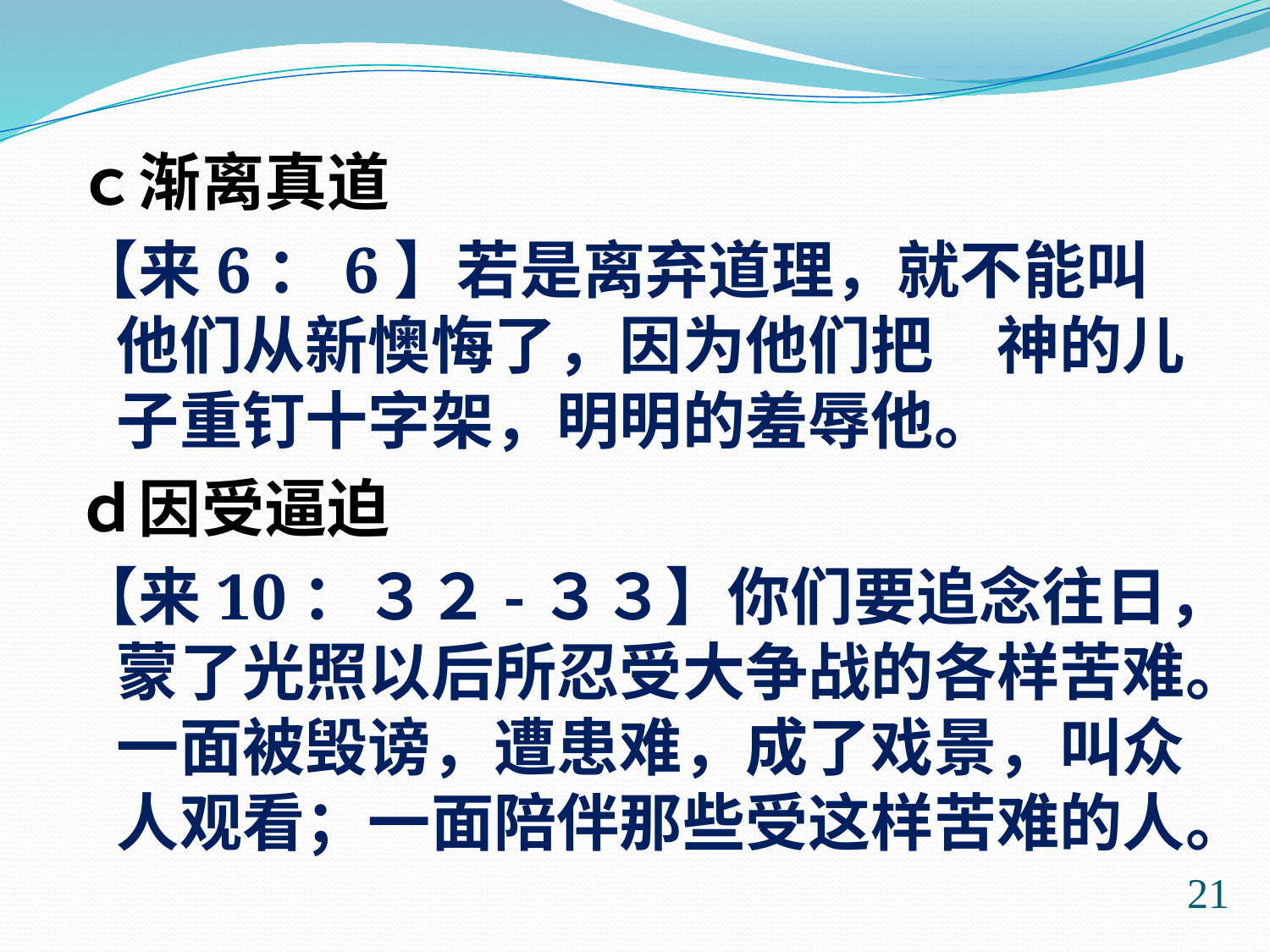

ｃ渐离真道
【来6：6】若是离弃道理，就不能叫他们从新懊悔了，因为他们把　神的儿子重钉十字架，明明的羞辱他。
ｄ因受逼迫
【来10：３２-３３】你们要追念往日，蒙了光照以后所忍受大争战的各样苦难。一面被毁谤，遭患难，成了戏景，叫众人观看；一面陪伴那些受这样苦难的人。

21